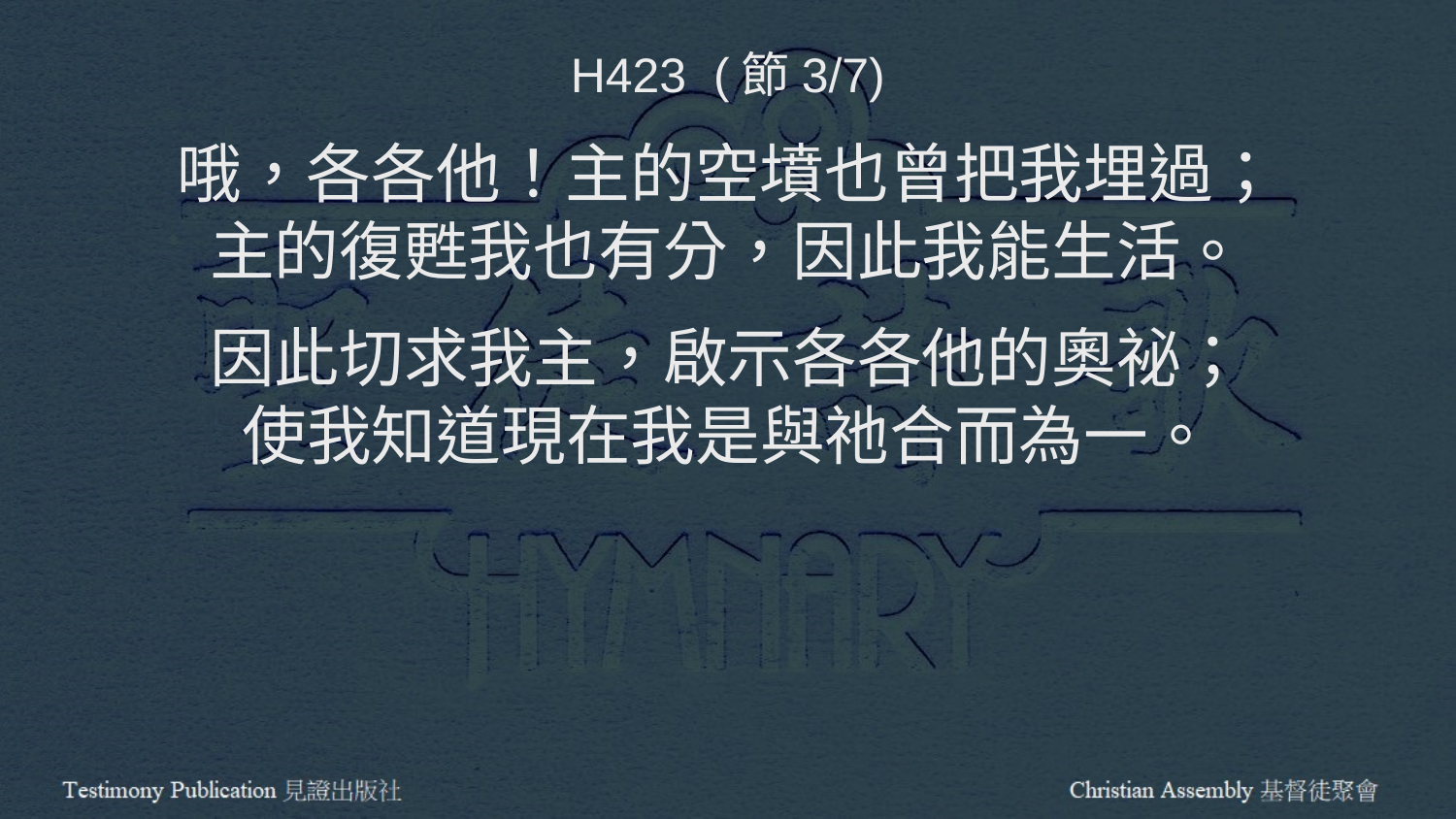

H423  (節3/7)

哦，各各他！主的空墳也曾把我埋過；
主的復甦我也有分，因此我能生活。

因此切求我主，啟示各各他的奧祕；
使我知道現在我是與祂合而為一。